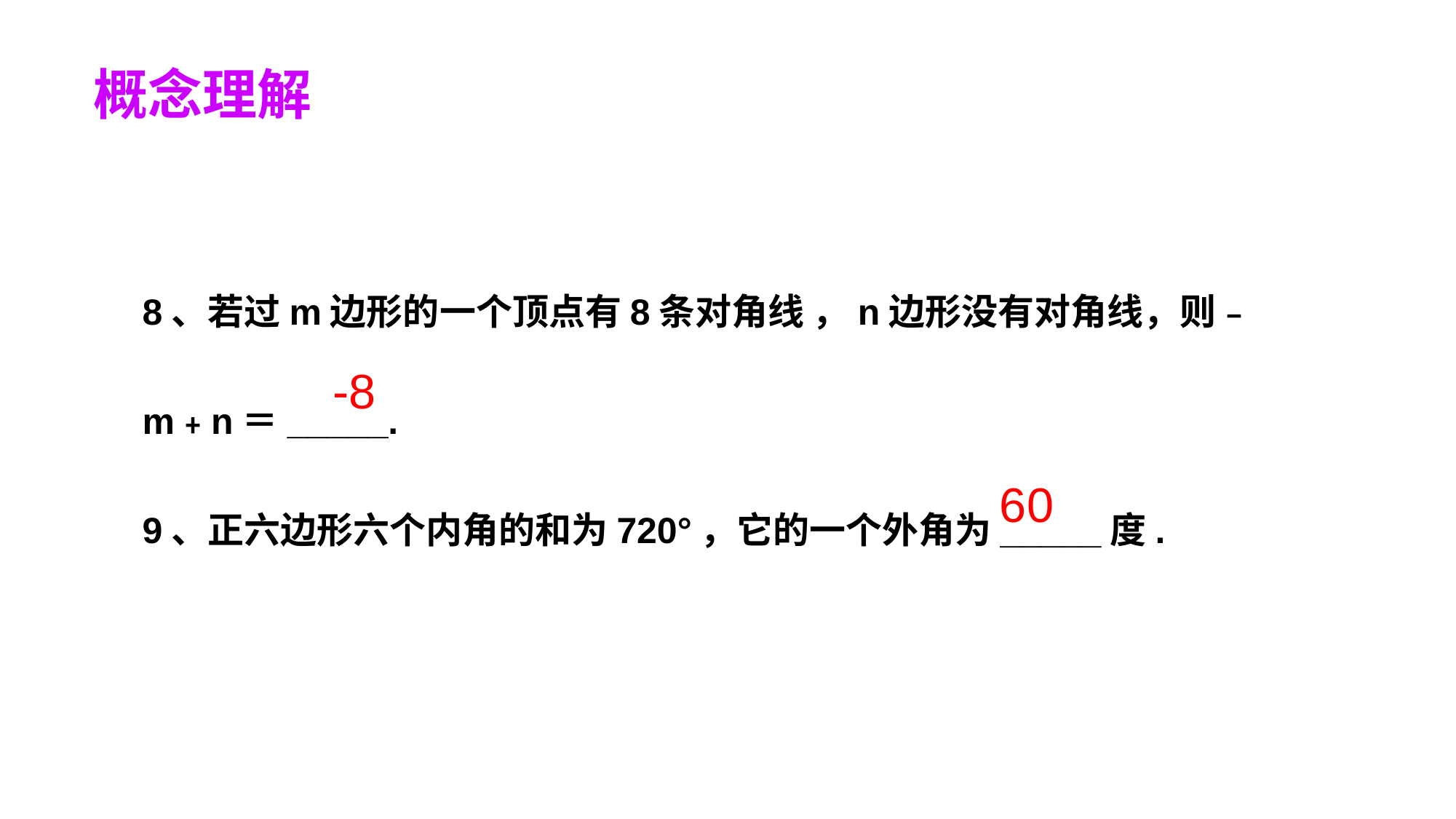

概念理解

8、若过m边形的一个顶点有8条对角线 ，n边形没有对角线，则﹣m﹢n＝_____.
9、正六边形六个内角的和为720°，它的一个外角为_____度.
-8
60